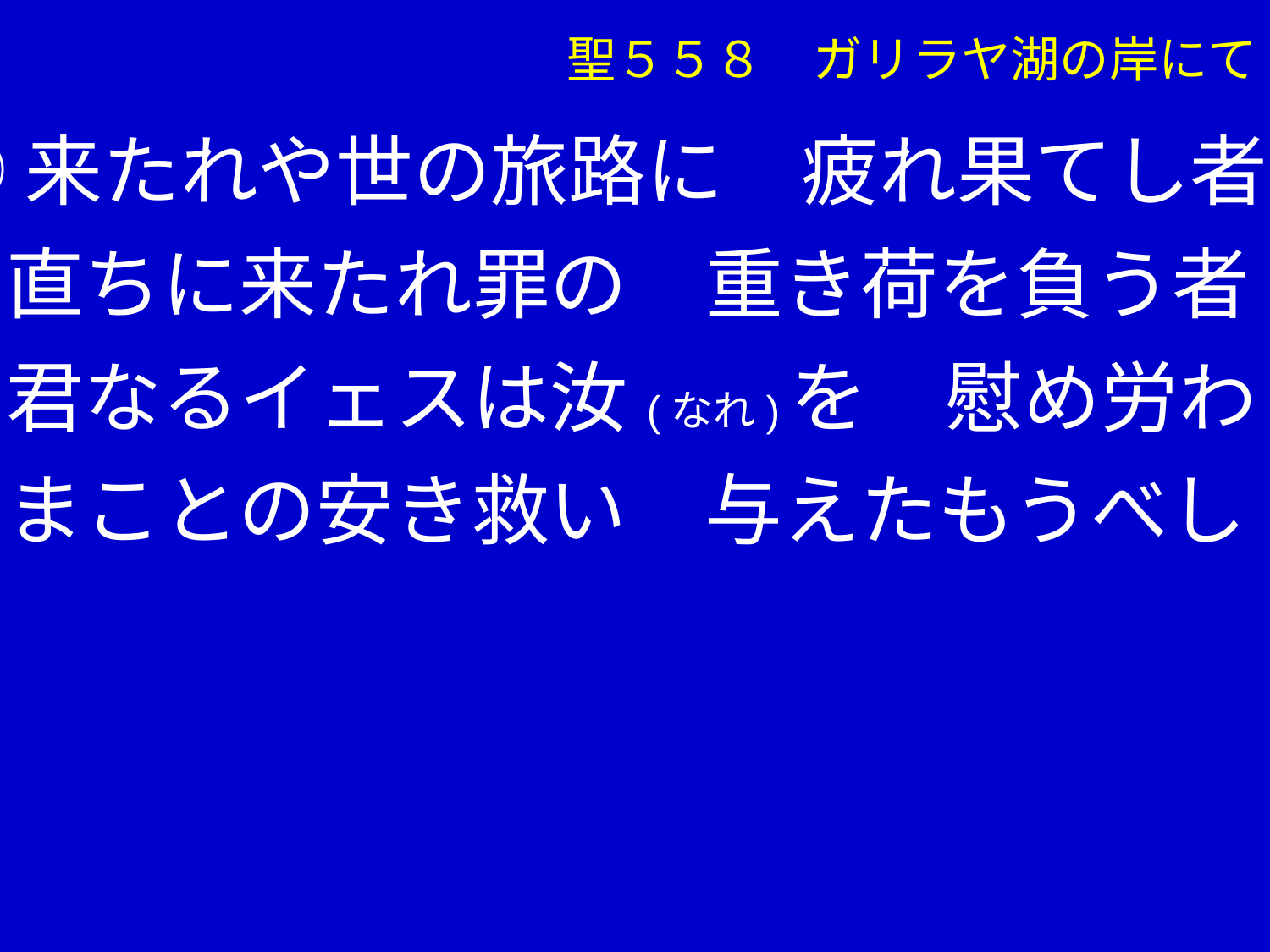

④来たれや世の旅路に　疲れ果てし者
　 直ちに来たれ罪の　重き荷を負う者
　 君なるイェスは汝(なれ)を　慰め労わり
　 まことの安き救い　与えたもうべし

聖５５８　ガリラヤ湖の岸にて